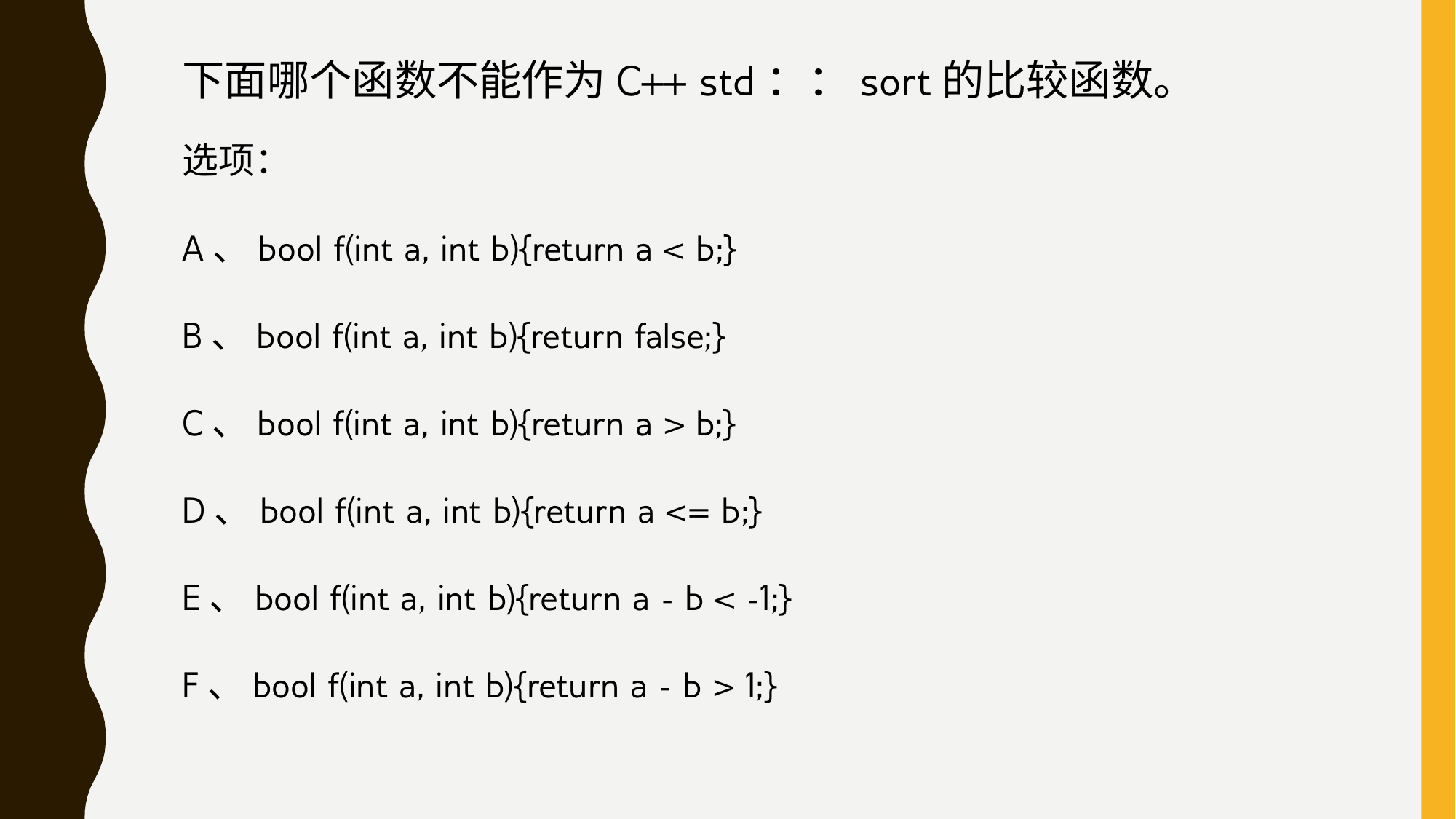

下面哪个函数不能作为C++ std：：sort的比较函数。

选项：

A、bool f(int a, int b){return a < b;}

B、bool f(int a, int b){return false;}

C、bool f(int a, int b){return a > b;}

D、bool f(int a, int b){return a <= b;}

E、bool f(int a, int b){return a - b < -1;}

F、bool f(int a, int b){return a - b > 1;}